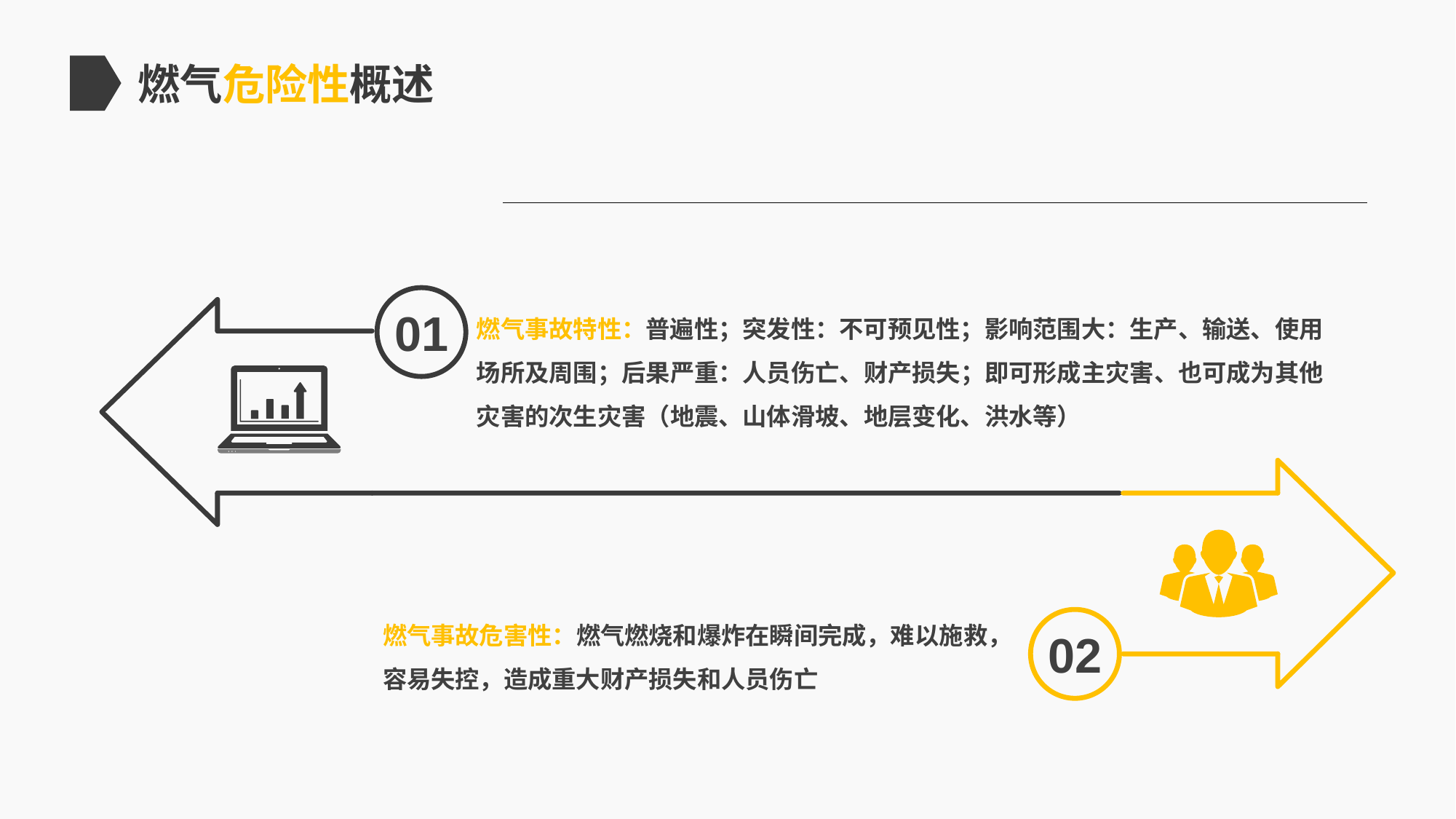

燃气危险性概述

01
燃气事故特性：普遍性；突发性：不可预见性；影响范围大：生产、输送、使用场所及周围；后果严重：人员伤亡、财产损失；即可形成主灾害、也可成为其他灾害的次生灾害（地震、山体滑坡、地层变化、洪水等）

燃气事故危害性：燃气燃烧和爆炸在瞬间完成，难以施救，容易失控，造成重大财产损失和人员伤亡
02